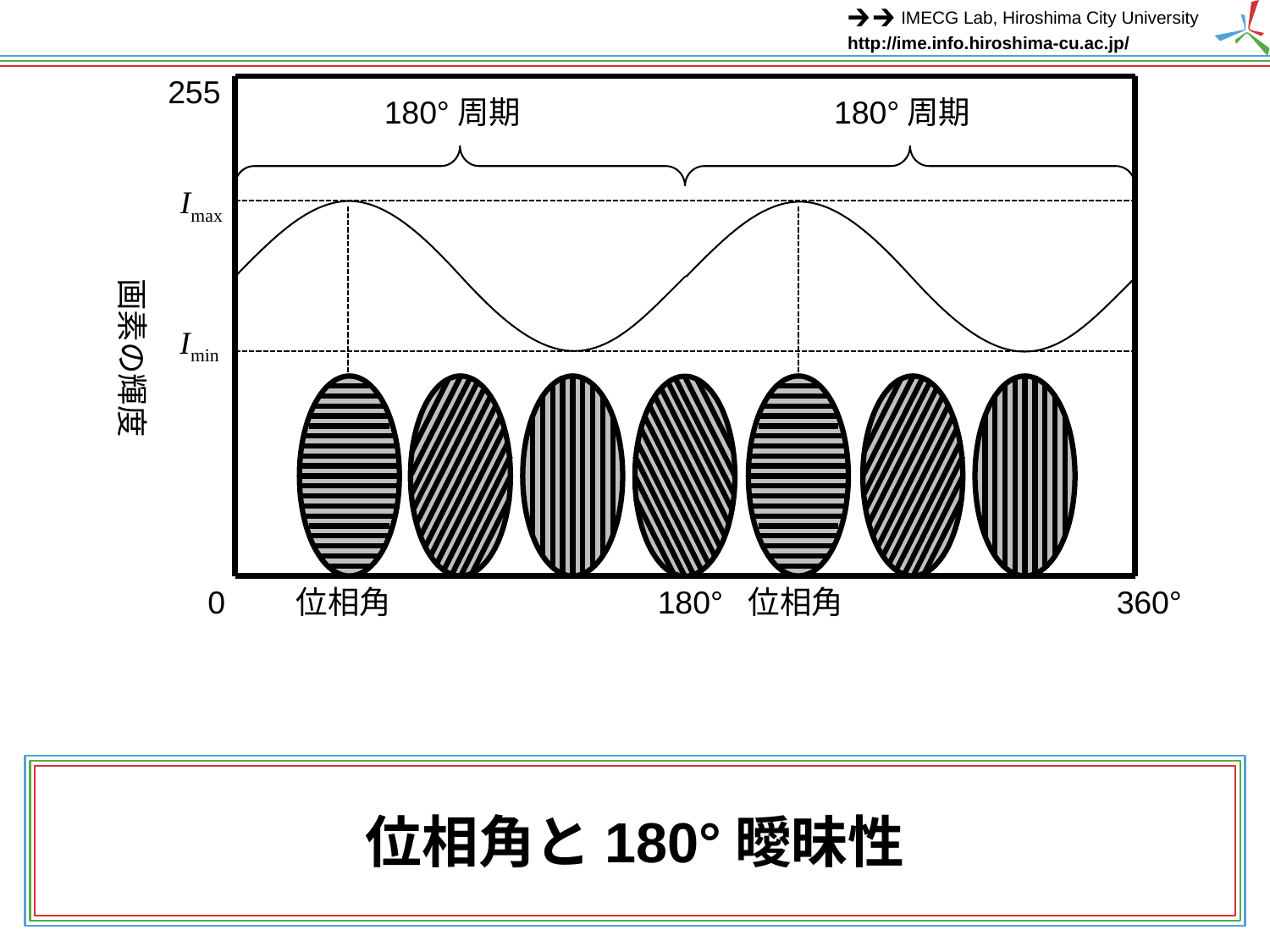

255
180°周期
180°周期
Imax

画素の輝度

Imin

0
位相角
180°
位相角
360°
# 位相角と180°曖昧性